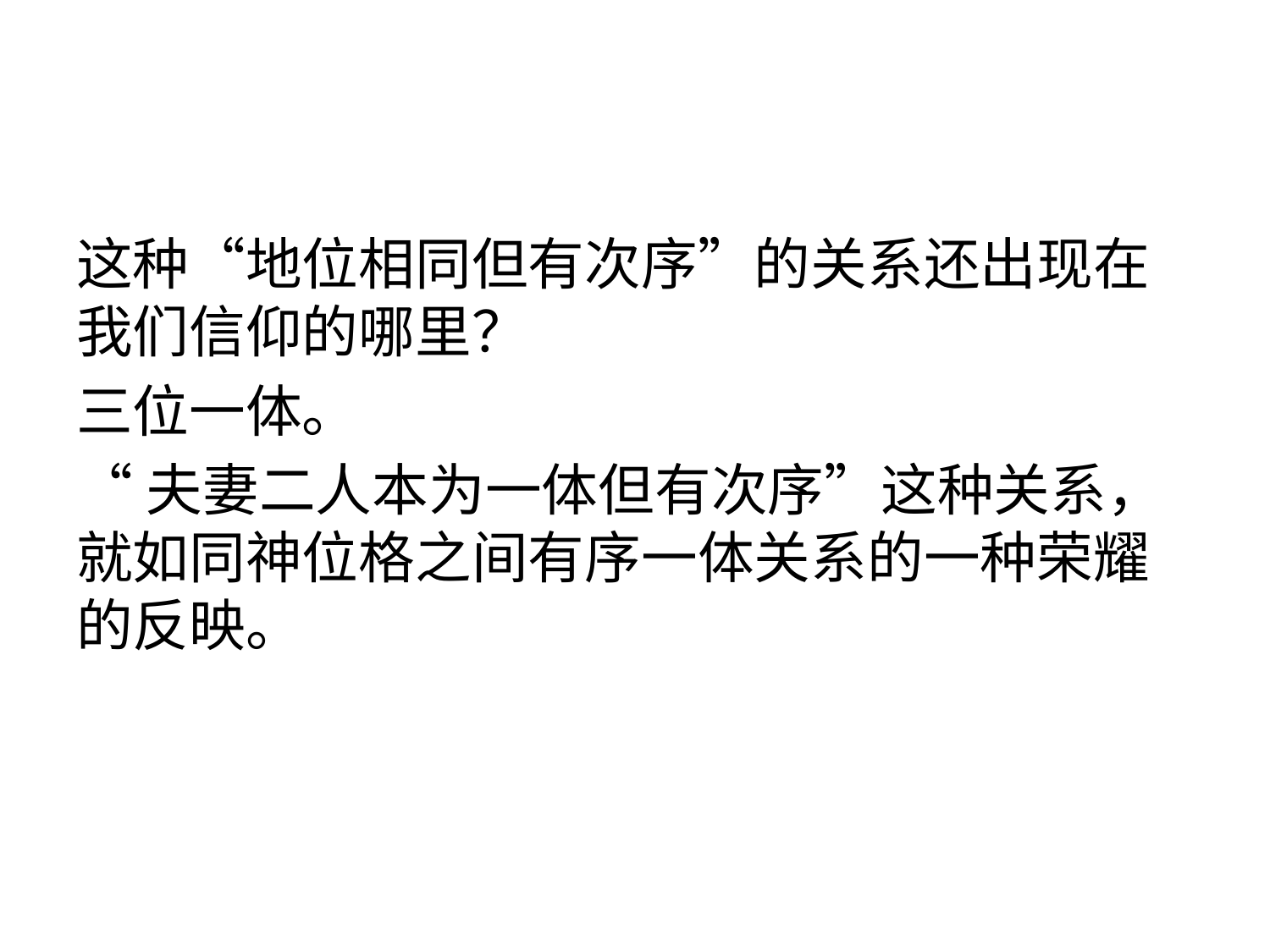

#
这种“地位相同但有次序”的关系还出现在我们信仰的哪里？
三位一体。
“夫妻二人本为一体但有次序”这种关系，就如同神位格之间有序一体关系的一种荣耀的反映。